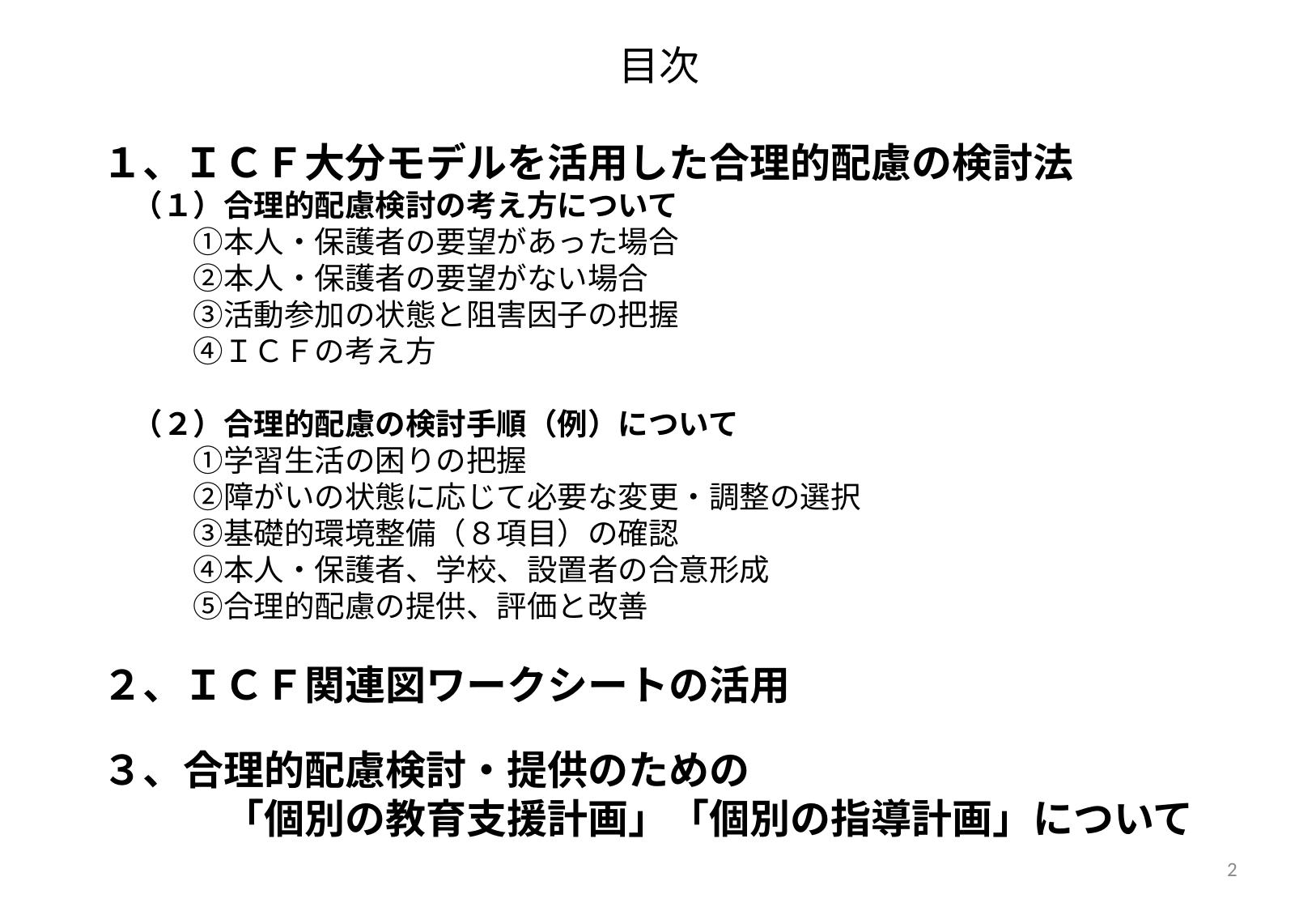

目次

１、ＩＣＦ大分モデルを活用した合理的配慮の検討法
　（１）合理的配慮検討の考え方について
　　　①本人・保護者の要望があった場合
　　　②本人・保護者の要望がない場合
　　　③活動参加の状態と阻害因子の把握
　　　④ＩＣＦの考え方

　（２）合理的配慮の検討手順（例）について
　　　①学習生活の困りの把握
　　　②障がいの状態に応じて必要な変更・調整の選択
　　　③基礎的環境整備（８項目）の確認
　　　④本人・保護者、学校、設置者の合意形成
　　　⑤合理的配慮の提供、評価と改善

２、ＩＣＦ関連図ワークシートの活用

３、合理的配慮検討・提供のための
　　　「個別の教育支援計画」「個別の指導計画」について
2